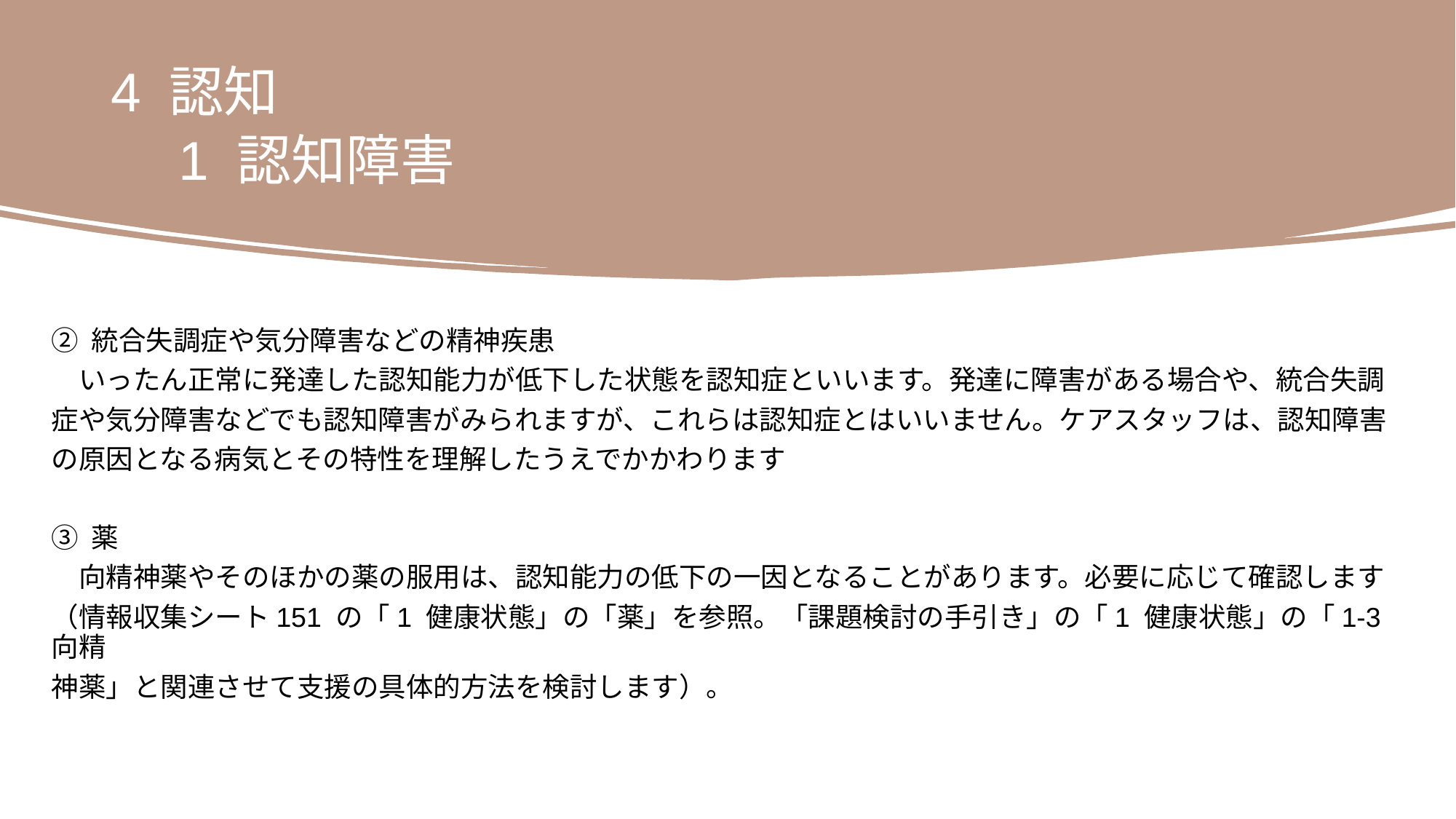

4 認知
　1 認知障害

② 統合失調症や気分障害などの精神疾患
　いったん正常に発達した認知能力が低下した状態を認知症といいます。発達に障害がある場合や、統合失調
症や気分障害などでも認知障害がみられますが、これらは認知症とはいいません。ケアスタッフは、認知障害
の原因となる病気とその特性を理解したうえでかかわります

③ 薬
　向精神薬やそのほかの薬の服用は、認知能力の低下の一因となることがあります。必要に応じて確認します
（情報収集シート151 の「1 健康状態」の「薬」を参照。「課題検討の手引き」の「1 健康状態」の「1-3 向精
神薬」と関連させて支援の具体的方法を検討します）。